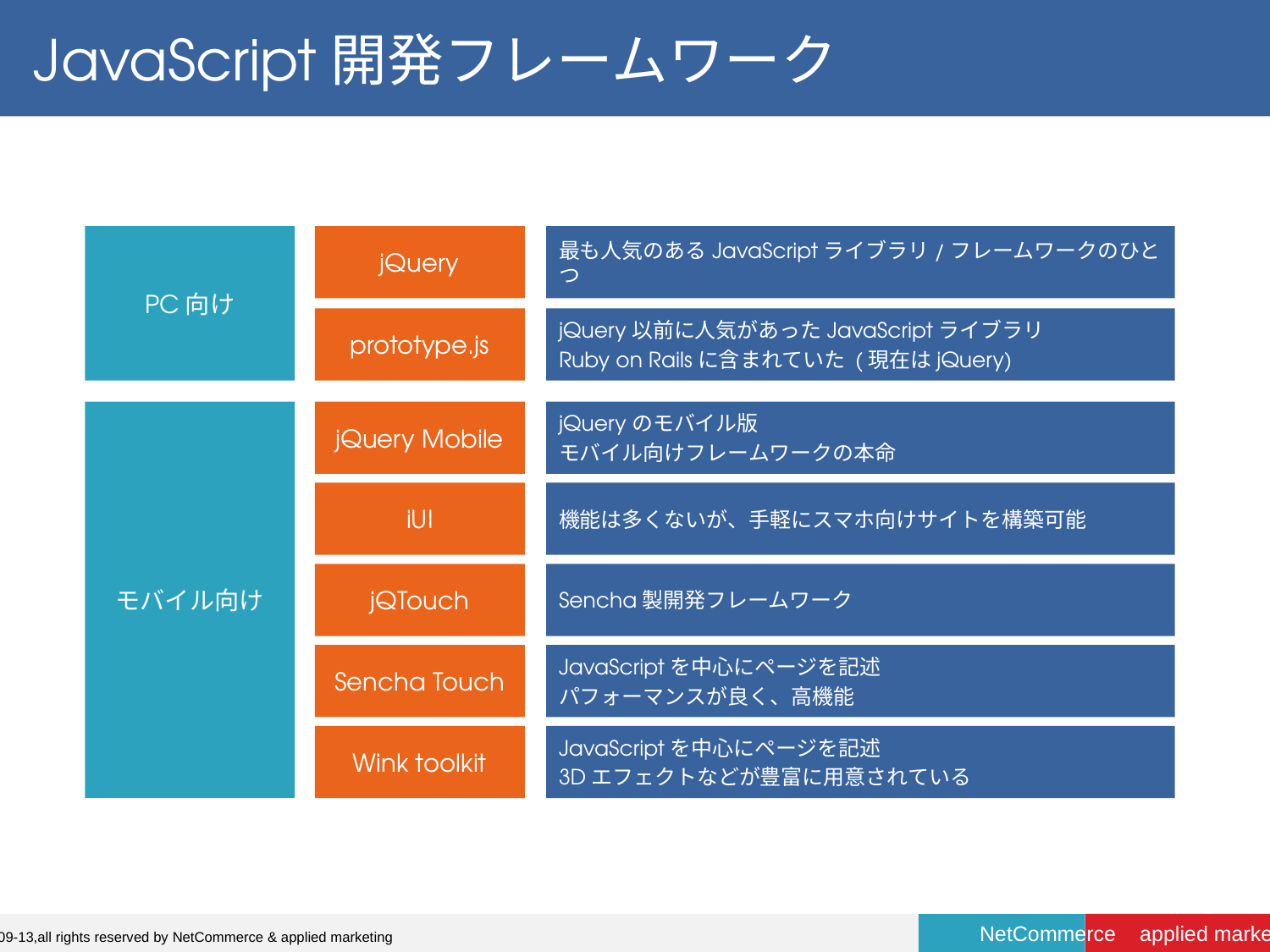

# JavaScript開発フレームワーク
PC向け
jQuery
最も人気のあるJavaScriptライブラリ/フレームワークのひとつ
prototype.js
jQuery以前に人気があったJavaScriptライブラリ
Ruby on Railsに含まれていた (現在はjQuery)
モバイル向け
jQuery Mobile
jQueryのモバイル版
モバイル向けフレームワークの本命
iUI
機能は多くないが、手軽にスマホ向けサイトを構築可能
jQTouch
Sencha製開発フレームワーク
Sencha Touch
JavaScriptを中心にページを記述
パフォーマンスが良く、高機能
Wink toolkit
JavaScriptを中心にページを記述
3Dエフェクトなどが豊富に用意されている